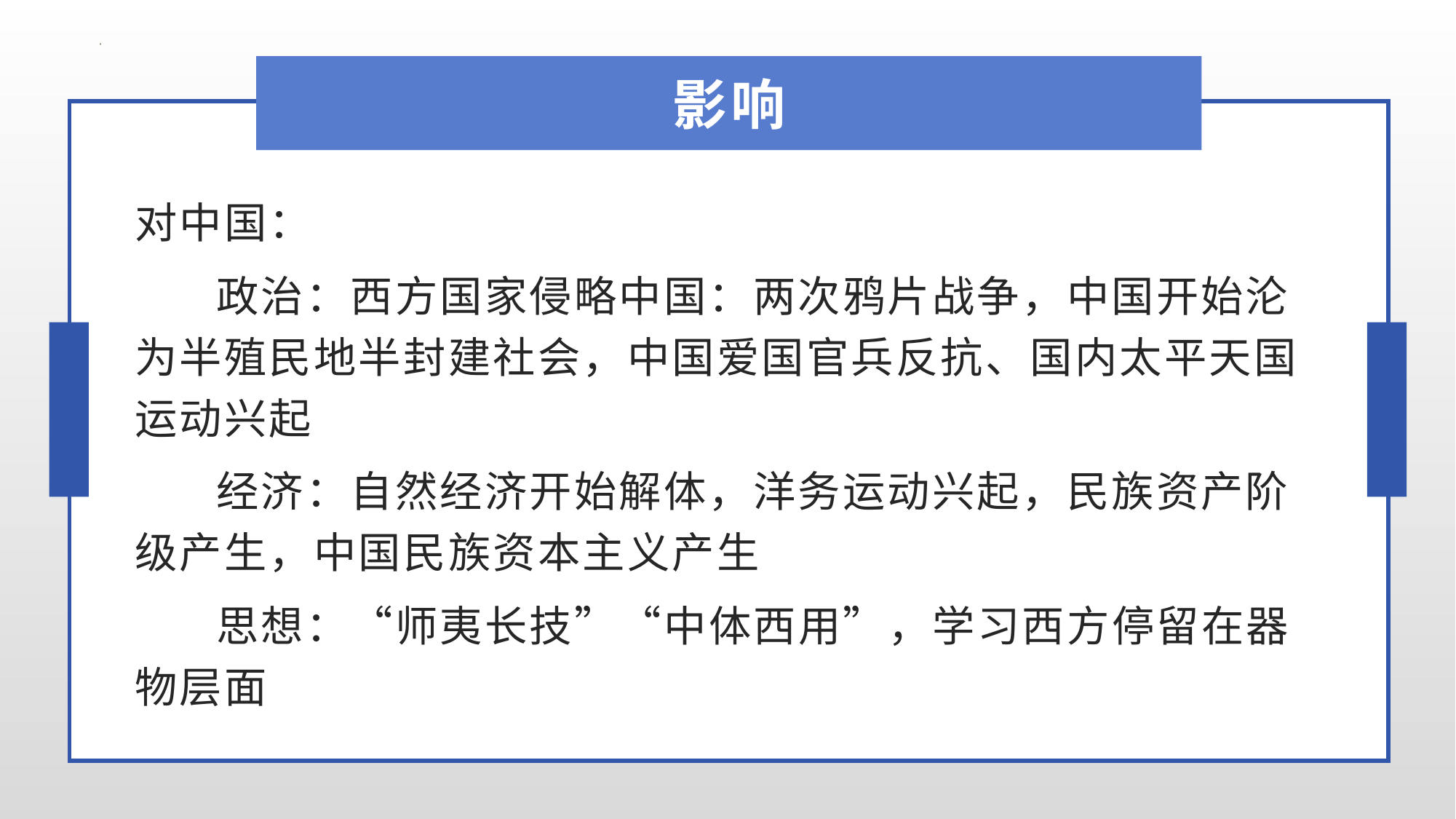

影响

对中国：
      政治：西方国家侵略中国：两次鸦片战争，中国开始沦为半殖民地半封建社会，中国爱国官兵反抗、国内太平天国运动兴起
      经济：自然经济开始解体，洋务运动兴起，民族资产阶级产生，中国民族资本主义产生
      思想：“师夷长技”“中体西用”，学习西方停留在器物层面